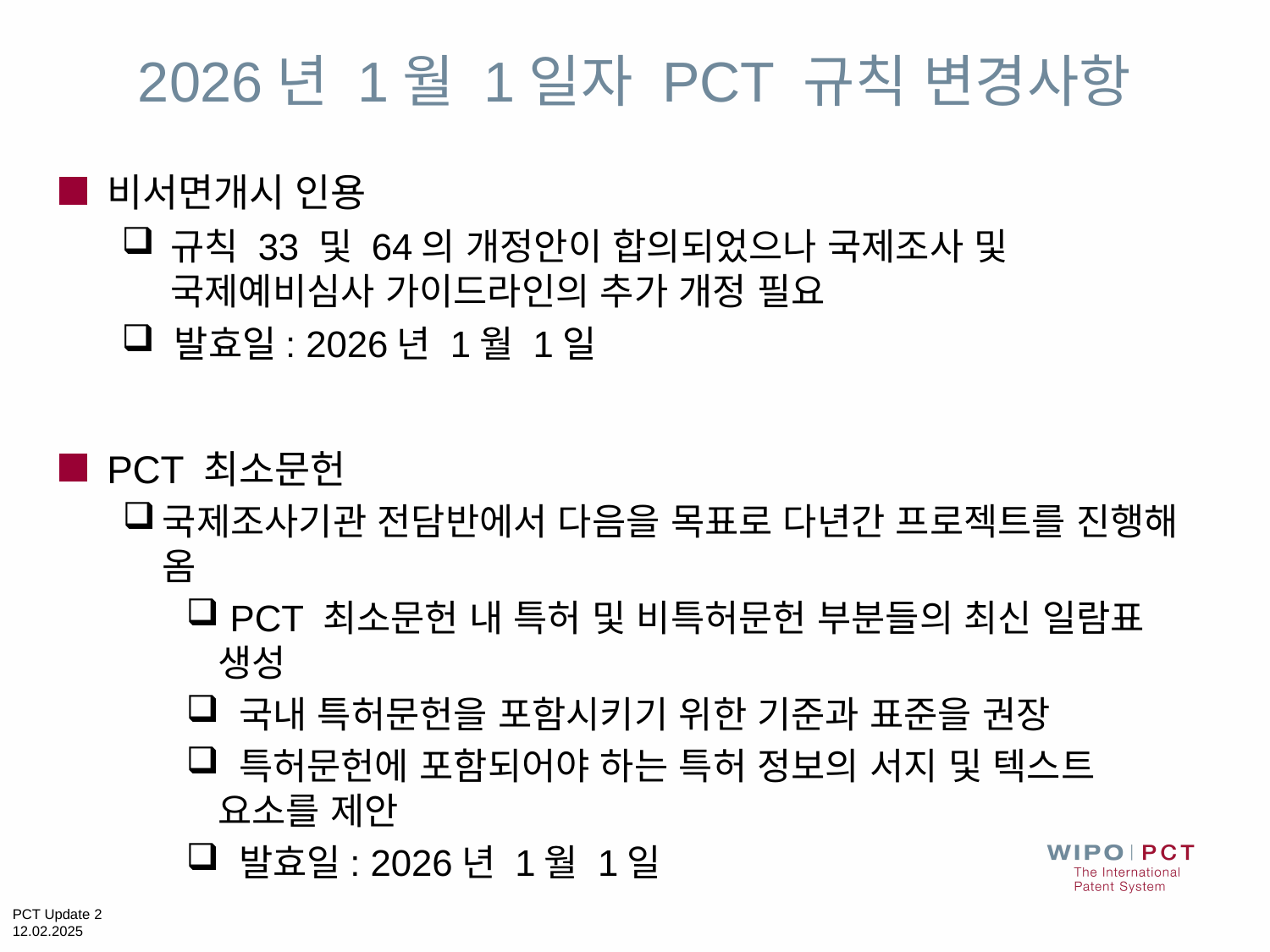

# 2026년 1월 1일자 PCT 규칙 변경사항
비서면개시 인용
규칙 33 및 64의 개정안이 합의되었으나 국제조사 및 국제예비심사 가이드라인의 추가 개정 필요
 발효일: 2026년 1월 1일

PCT 최소문헌
국제조사기관 전담반에서 다음을 목표로 다년간 프로젝트를 진행해 옴
 PCT 최소문헌 내 특허 및 비특허문헌 부분들의 최신 일람표 생성
 국내 특허문헌을 포함시키기 위한 기준과 표준을 권장
 특허문헌에 포함되어야 하는 특허 정보의 서지 및 텍스트 요소를 제안
 발효일: 2026년 1월 1일